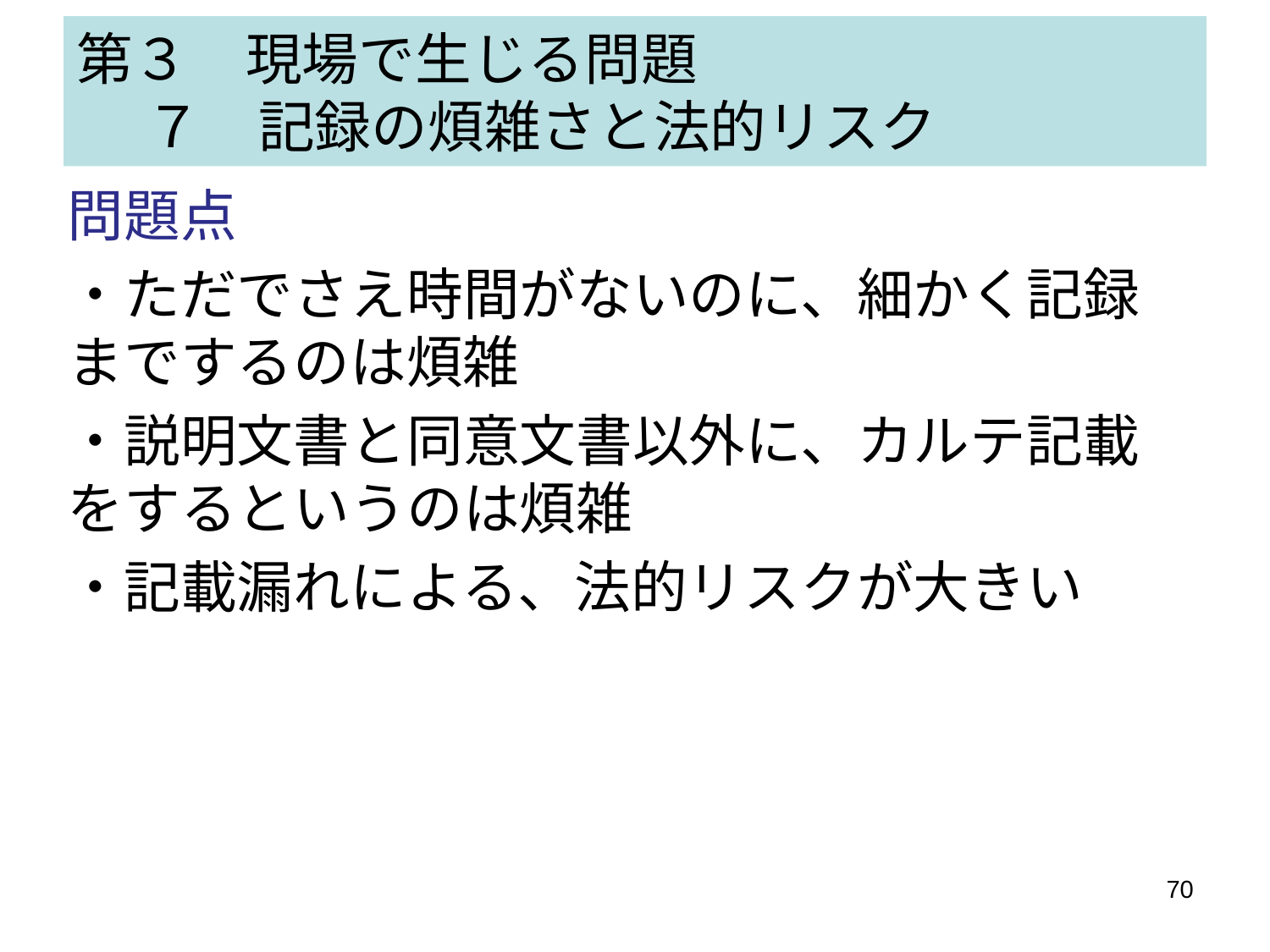

# 第３　現場で生じる問題 　 ７　記録の煩雑さと法的リスク
問題点
・ただでさえ時間がないのに、細かく記録までするのは煩雑
・説明文書と同意文書以外に、カルテ記載をするというのは煩雑
・記載漏れによる、法的リスクが大きい

70